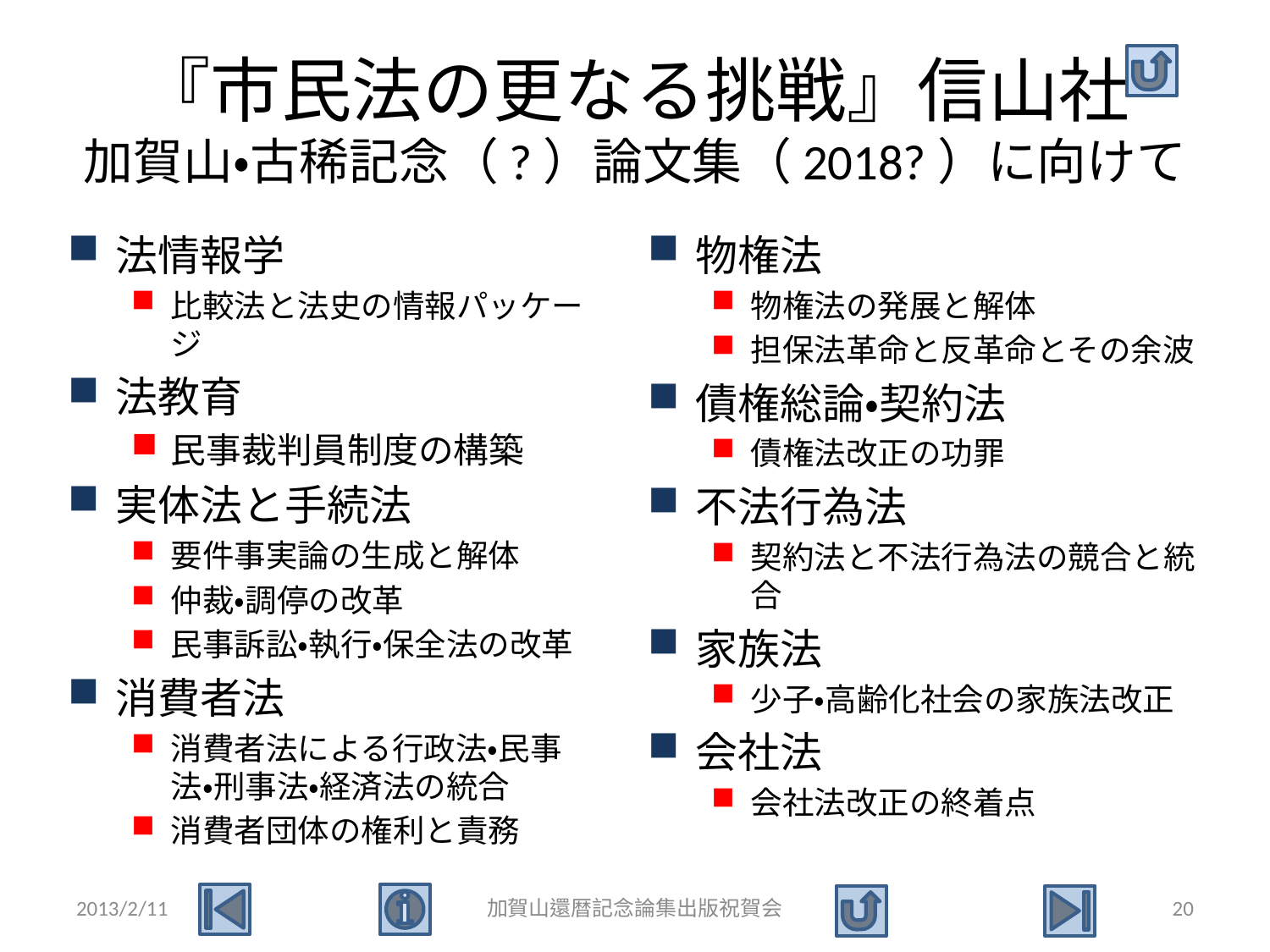

# 『市民法の更なる挑戦』信山社 加賀山・古稀記念（?）論文集（2018?）に向けて

法情報学
比較法と法史の情報パッケージ
法教育
民事裁判員制度の構築
実体法と手続法
要件事実論の生成と解体
仲裁・調停の改革
民事訴訟・執行・保全法の改革
消費者法
消費者法による行政法・民事法・刑事法・経済法の統合
消費者団体の権利と責務
物権法
物権法の発展と解体
担保法革命と反革命とその余波
債権総論・契約法
債権法改正の功罪
不法行為法
契約法と不法行為法の競合と統合
家族法
少子・高齢化社会の家族法改正
会社法
会社法改正の終着点
2013/2/11
加賀山還暦記念論集出版祝賀会
20